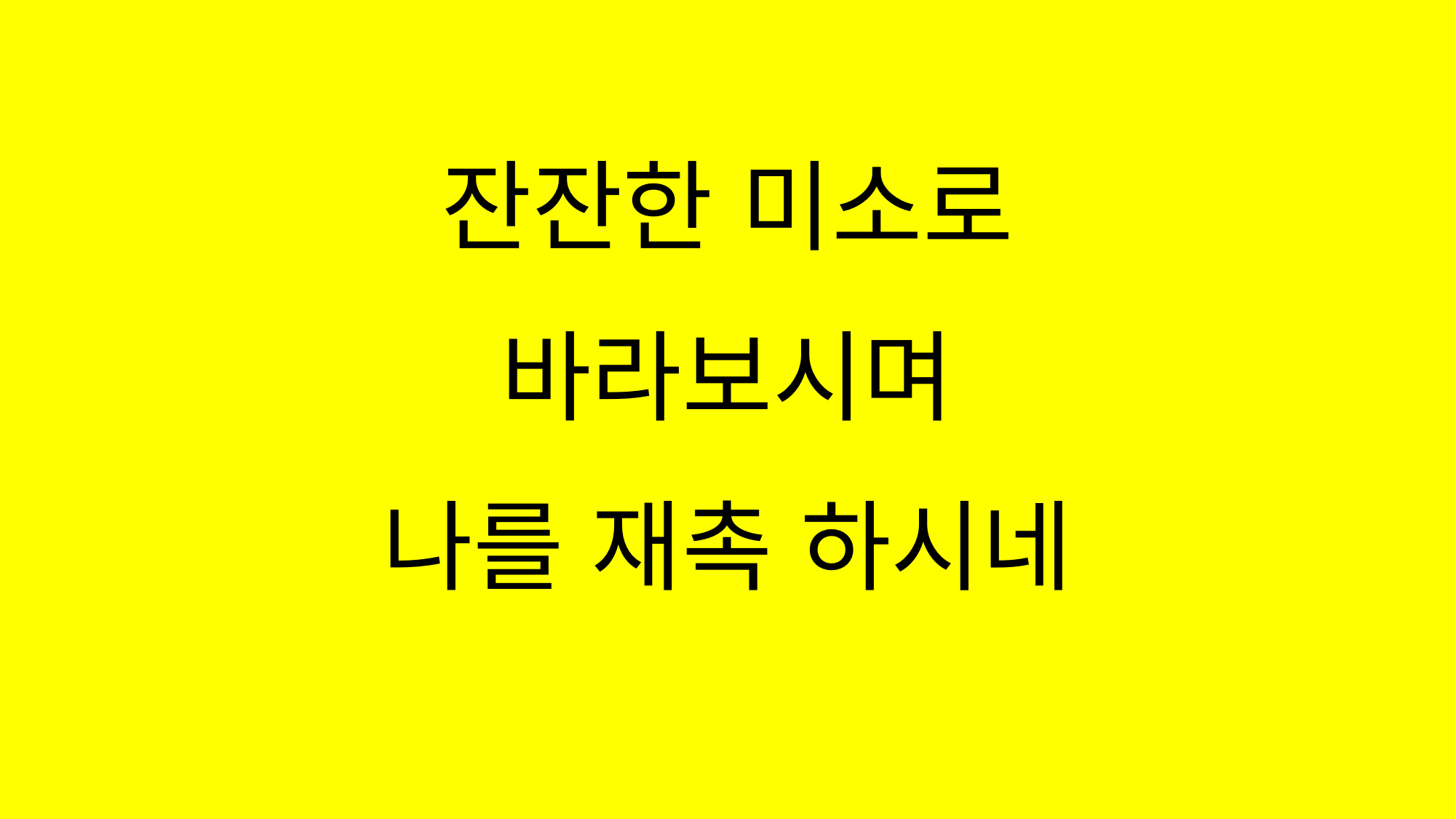

#
잔잔한 미소로

바라보시며

나를 재촉 하시네